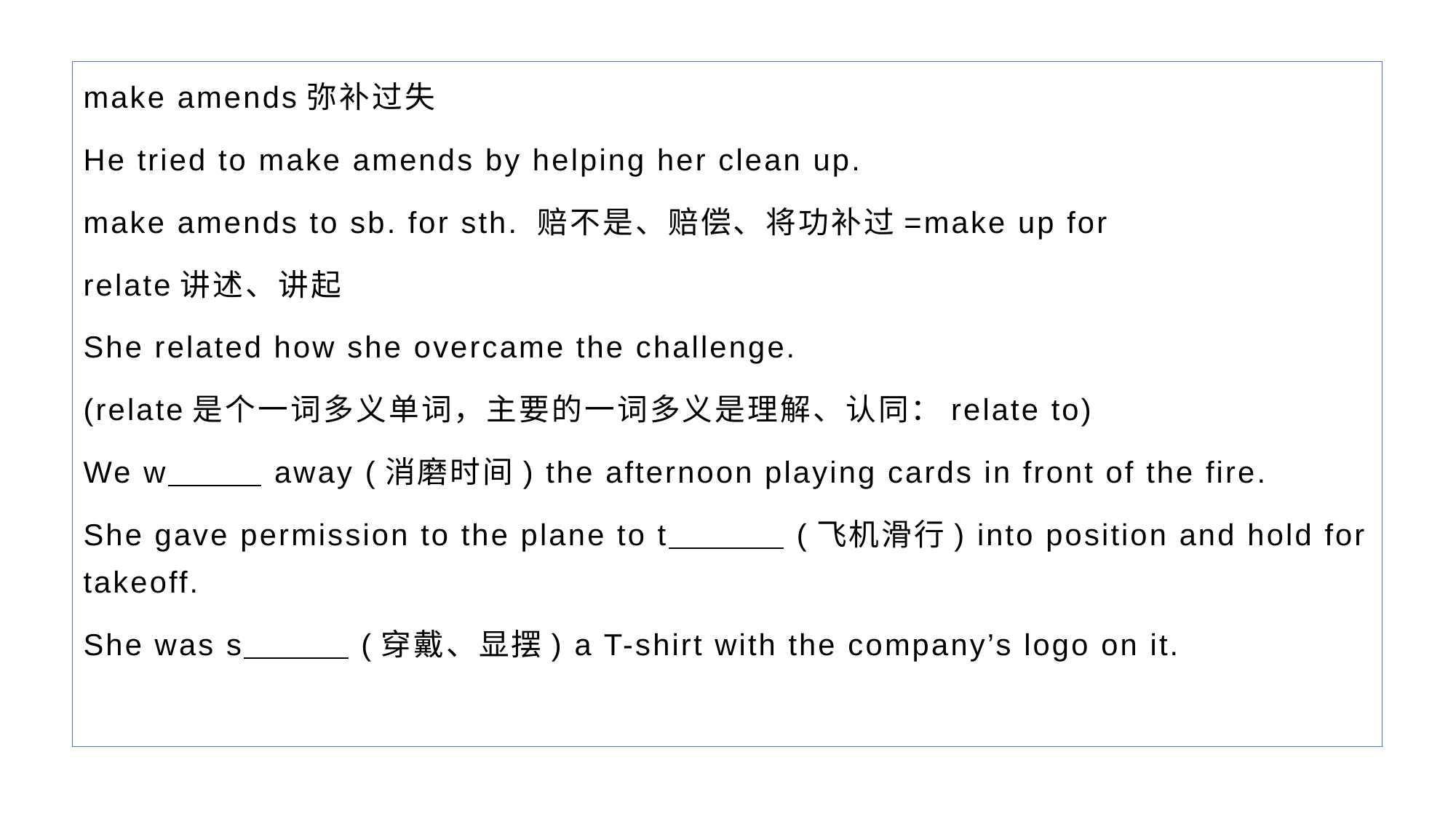

make amends弥补过失
He tried to make amends by helping her clean up.
make amends to sb. for sth. 赔不是、赔偿、将功补过=make up for
relate讲述、讲起
She related how she overcame the challenge.
(relate是个一词多义单词，主要的一词多义是理解、认同：relate to)
We w          away (消磨时间) the afternoon playing cards in front of the fire.
She gave permission to the plane to t            (飞机滑行) into position and hold for takeoff.
She was s           (穿戴、显摆) a T-shirt with the company’s logo on it.